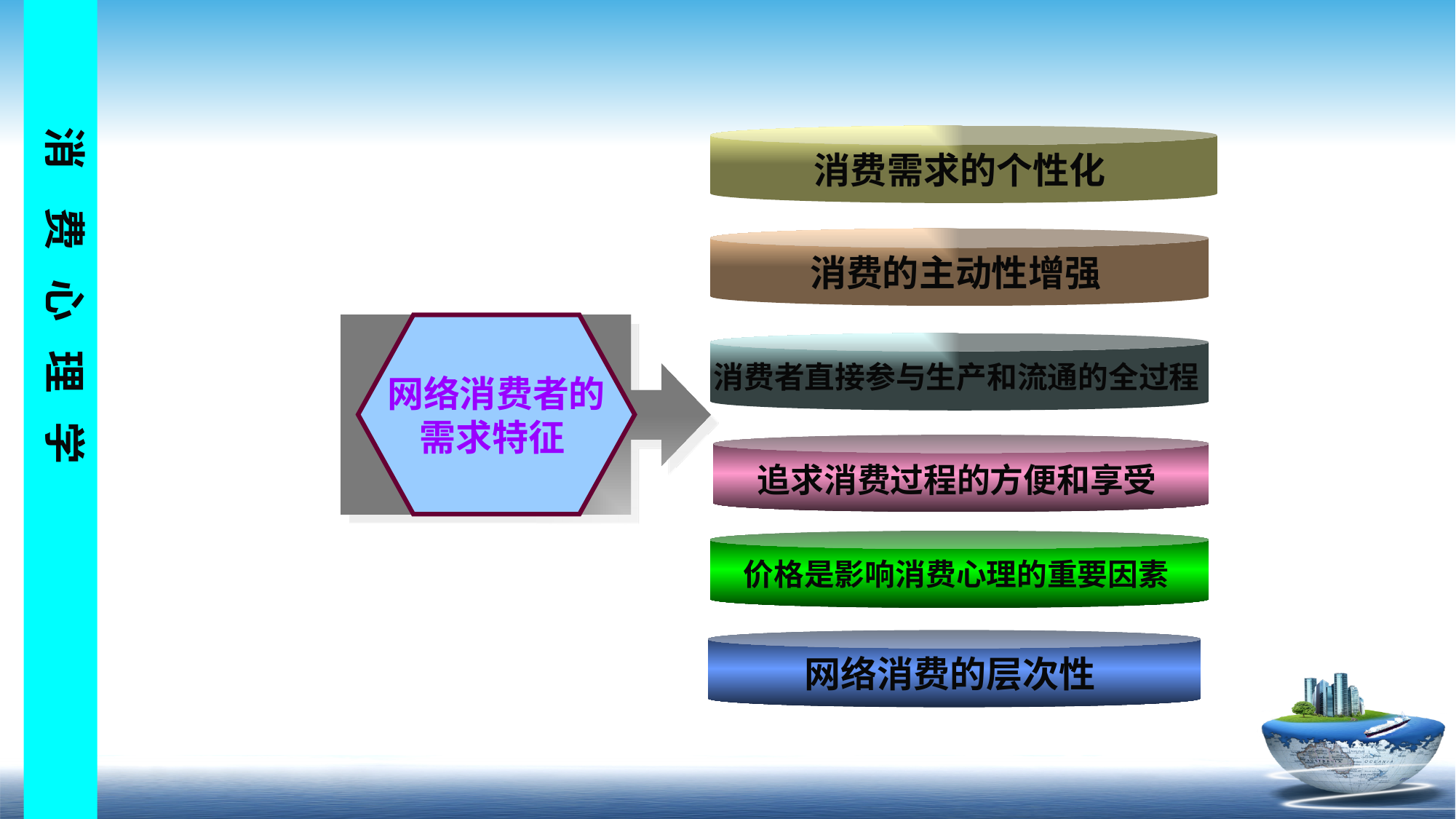

消费需求的个性化
消费的主动性增强
网络消费者的
需求特征

消费者直接参与生产和流通的全过程
追求消费过程的方便和享受
价格是影响消费心理的重要因素
网络消费的层次性